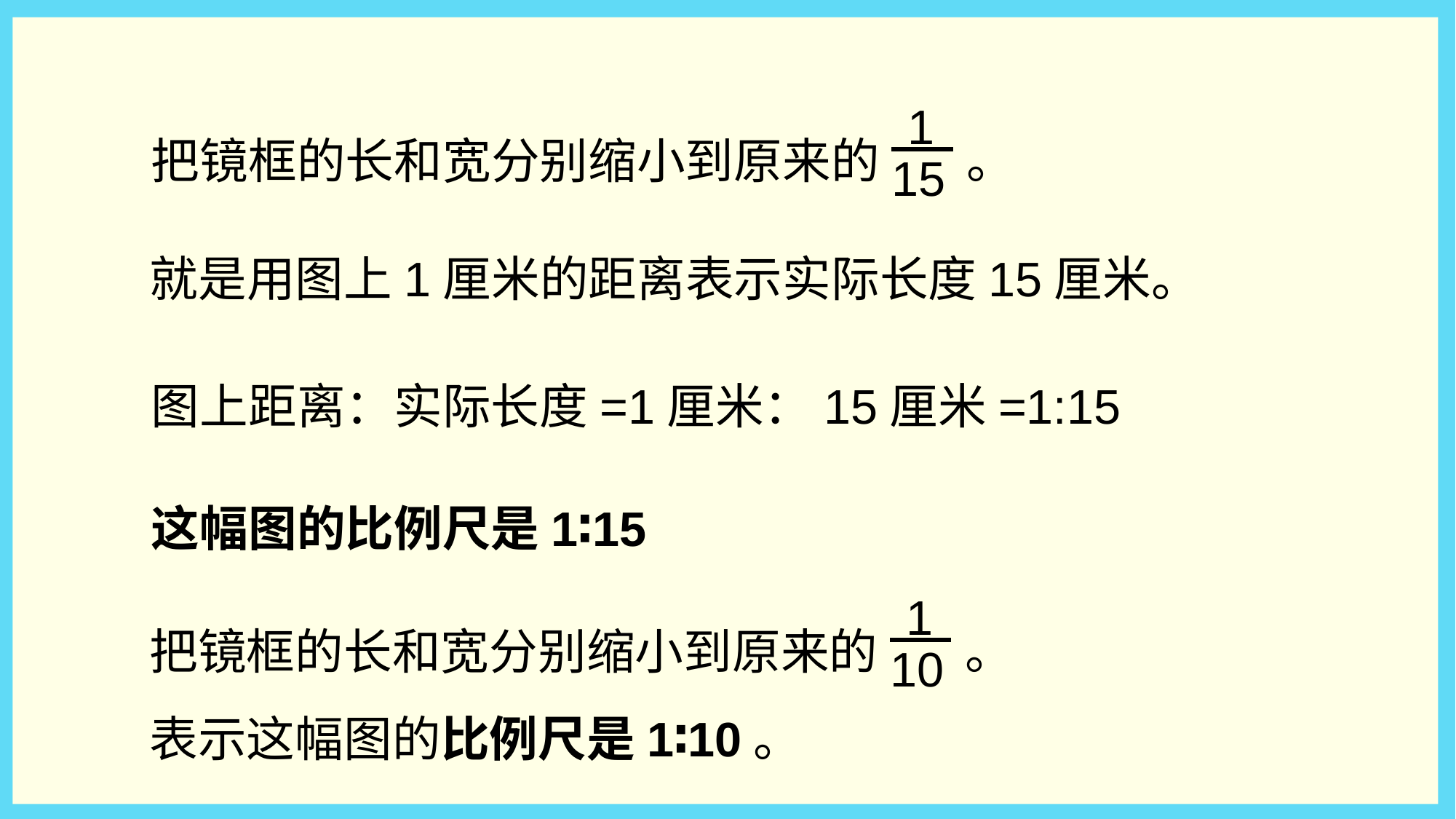

1
15
把镜框的长和宽分别缩小到原来的        。
就是用图上1厘米的距离表示实际长度15厘米。
图上距离：实际长度=1厘米：15厘米=1:15

这幅图的比例尺是1∶15
1
10
把镜框的长和宽分别缩小到原来的        。表示这幅图的比例尺是1∶10。